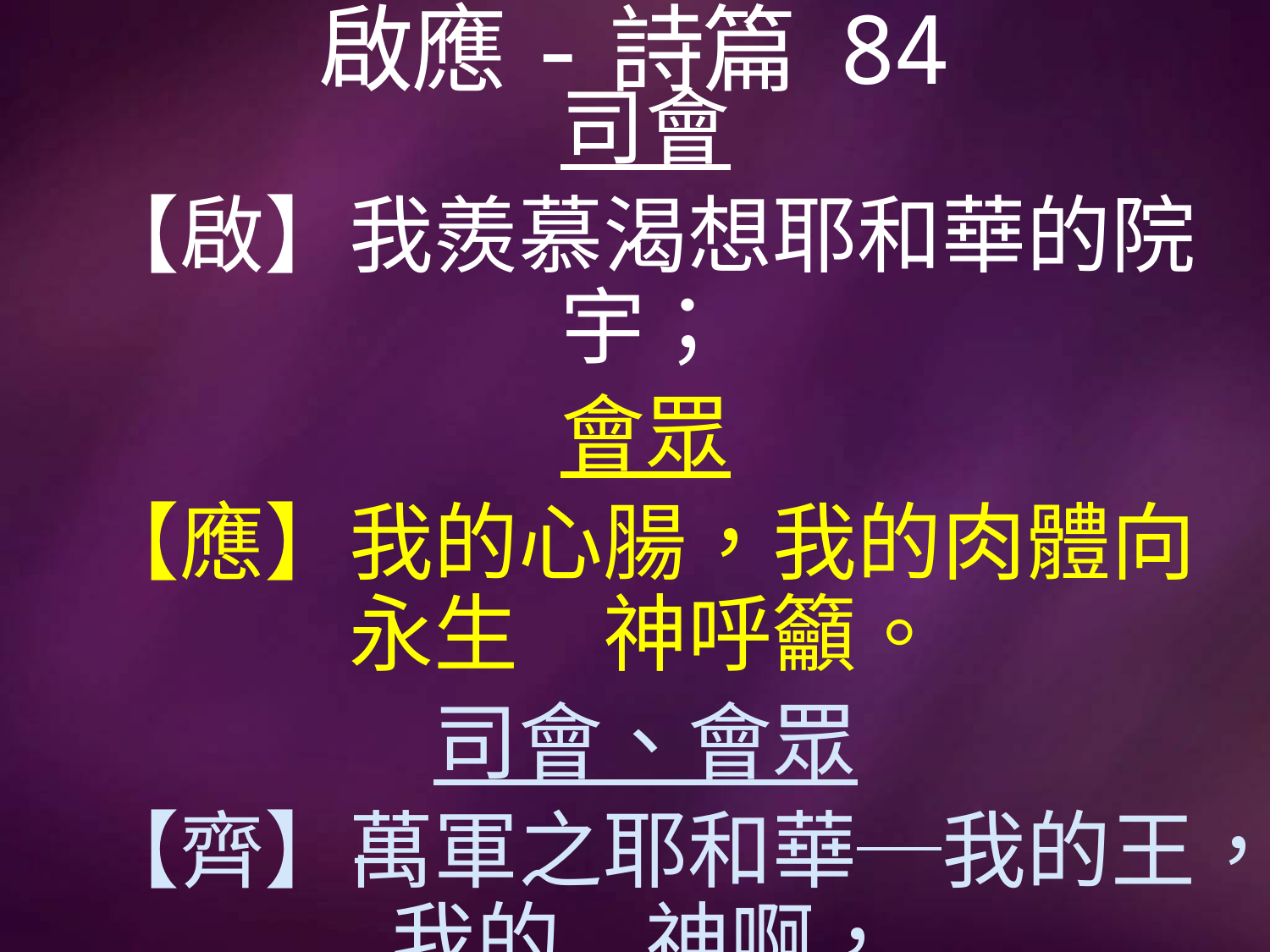

# 啟應-詩篇 84
司會
【啟】我羨慕渴想耶和華的院宇；
會眾
【應】我的心腸，我的肉體向永生　神呼籲。
司會、會眾
【齊】萬軍之耶和華─我的王，我的　神啊，